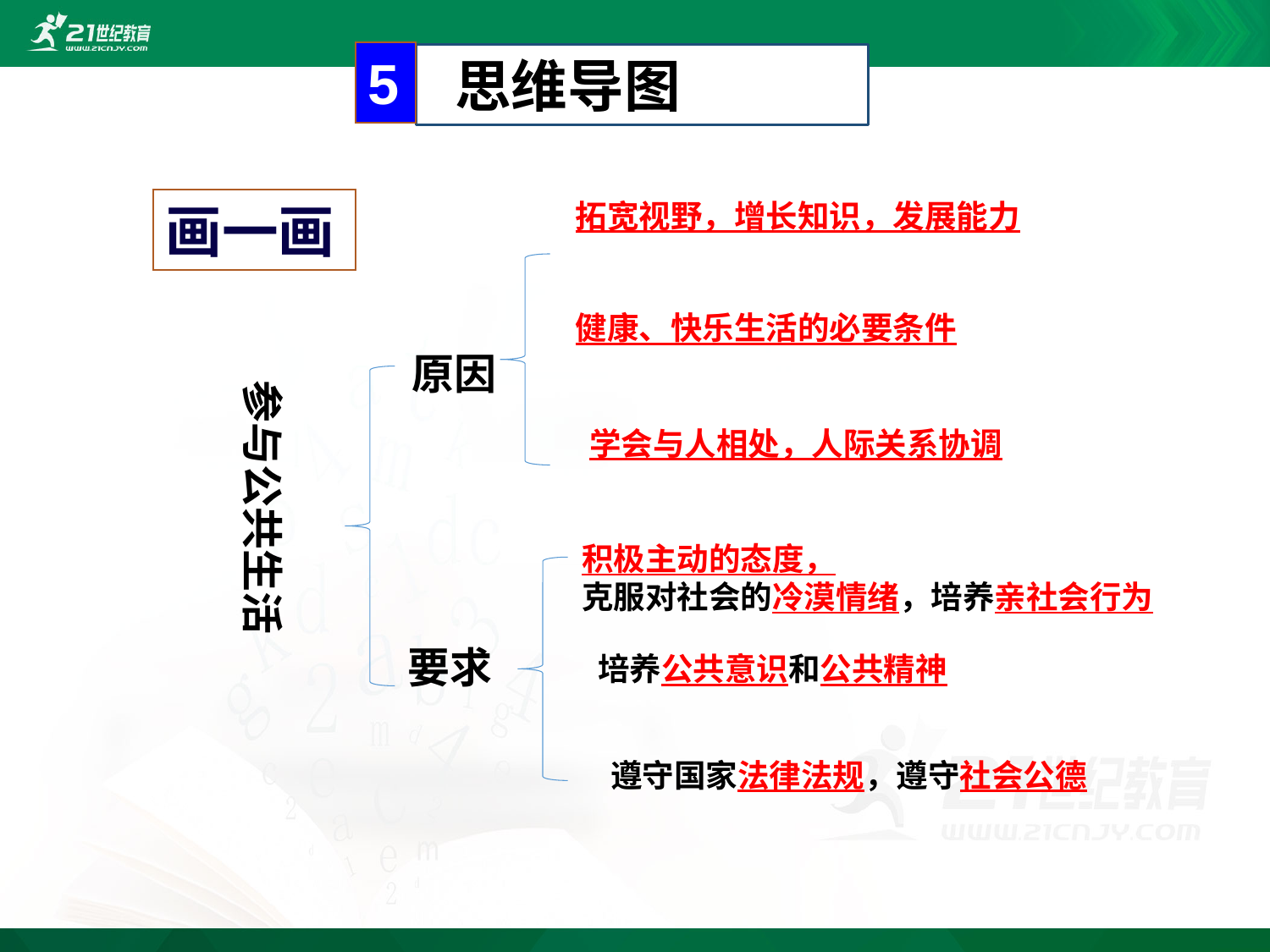

5
 思维导图
画一画
拓宽视野，增长知识，发展能力

健康、快乐生活的必要条件
原因

参与公共生活
学会与人相处，人际关系协调
积极主动的态度，
克服对社会的冷漠情绪，培养亲社会行为

要求
培养公共意识和公共精神
遵守国家法律法规，遵守社会公德